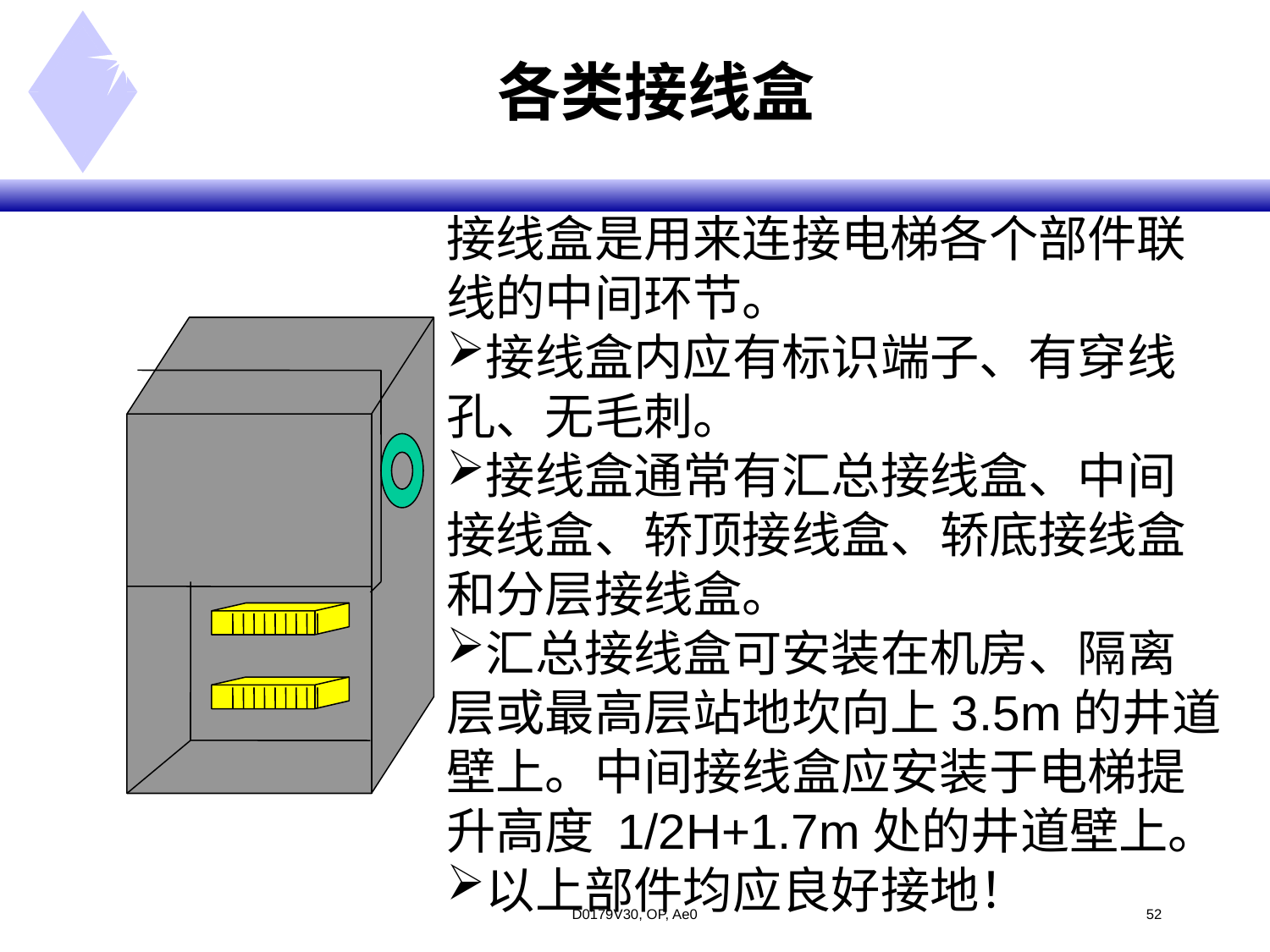

# 各类接线盒
接线盒是用来连接电梯各个部件联线的中间环节。
接线盒内应有标识端子、有穿线孔、无毛刺。
接线盒通常有汇总接线盒、中间接线盒、轿顶接线盒、轿底接线盒和分层接线盒。
汇总接线盒可安装在机房、隔离层或最高层站地坎向上3.5m的井道壁上。中间接线盒应安装于电梯提升高度 1/2H+1.7m处的井道壁上。
以上部件均应良好接地！

D0179V30, OP, Ae0
52